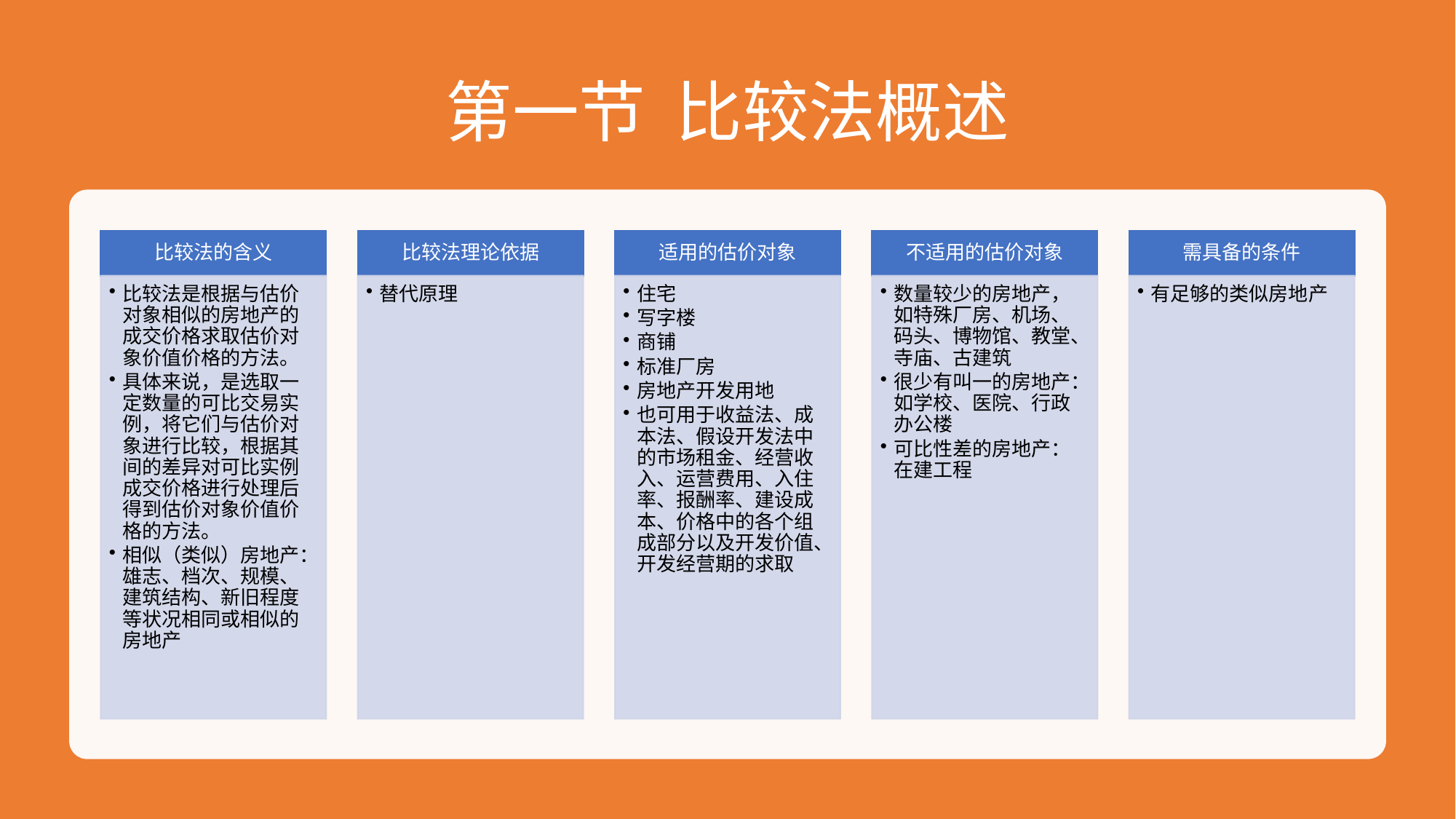

# 第一节  比较法概述

比较法的含义
比较法是根据与估价对象相似的房地产的成交价格求取估价对象价值价格的方法。
具体来说，是选取一定数量的可比交易实例，将它们与估价对象进行比较，根据其间的差异对可比实例成交价格进行处理后得到估价对象价值价格的方法。
相似（类似）房地产：雄志、档次、规模、建筑结构、新旧程度等状况相同或相似的房地产
比较法理论依据
替代原理
适用的估价对象
住宅
写字楼
商铺
标准厂房
房地产开发用地
也可用于收益法、成本法、假设开发法中的市场租金、经营收入、运营费用、入住率、报酬率、建设成本、价格中的各个组成部分以及开发价值、开发经营期的求取
不适用的估价对象
数量较少的房地产，如特殊厂房、机场、码头、博物馆、教堂、寺庙、古建筑
很少有叫一的房地产：如学校、医院、行政办公楼
可比性差的房地产：在建工程
需具备的条件
有足够的类似房地产